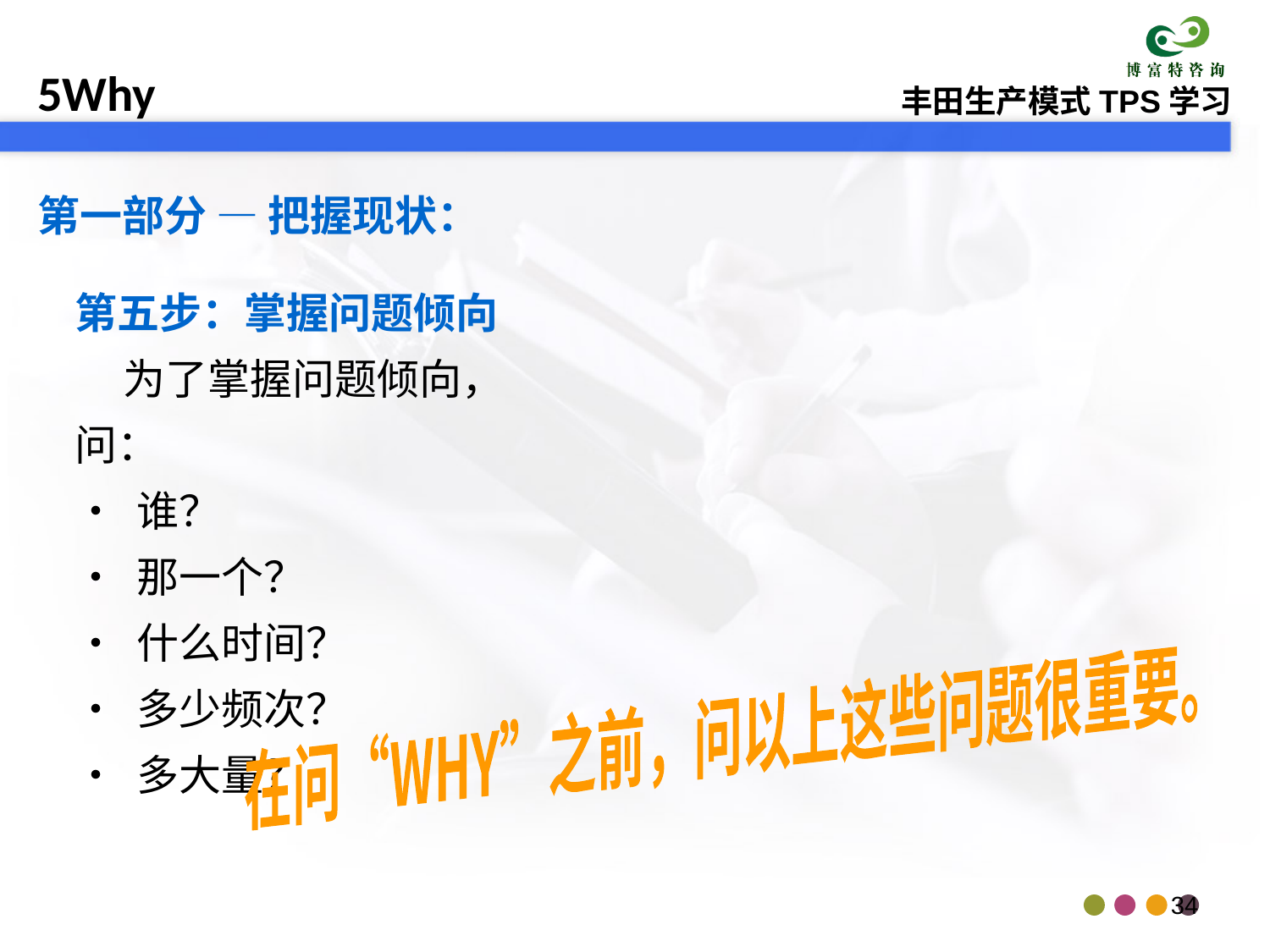

第一部分 — 把握现状：
第五步：掌握问题倾向
    为了掌握问题倾向，
问：
• 谁？
• 那一个？
• 什么时间？
• 多少频次？
• 多大量？
在问“WHY”之前，问以上这些问题很重要。